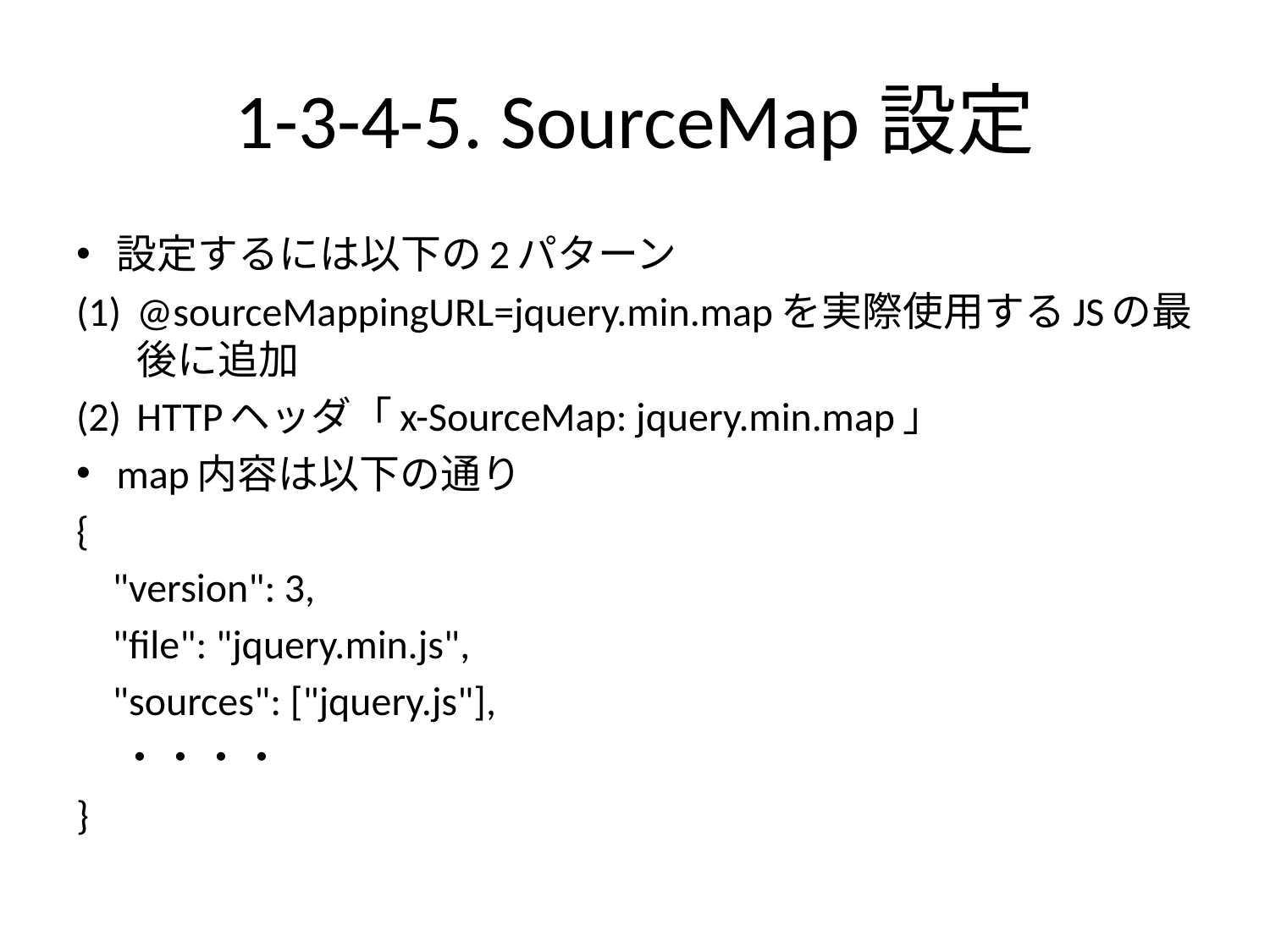

# 1-3-4-5. SourceMap設定
設定するには以下の2パターン
@sourceMappingURL=jquery.min.mapを実際使用するJSの最後に追加
HTTPヘッダ「x-SourceMap: jquery.min.map」
map内容は以下の通り
{
    "version": 3,
    "file": "jquery.min.js",
    "sources": ["jquery.js"],
    ・・・・
}